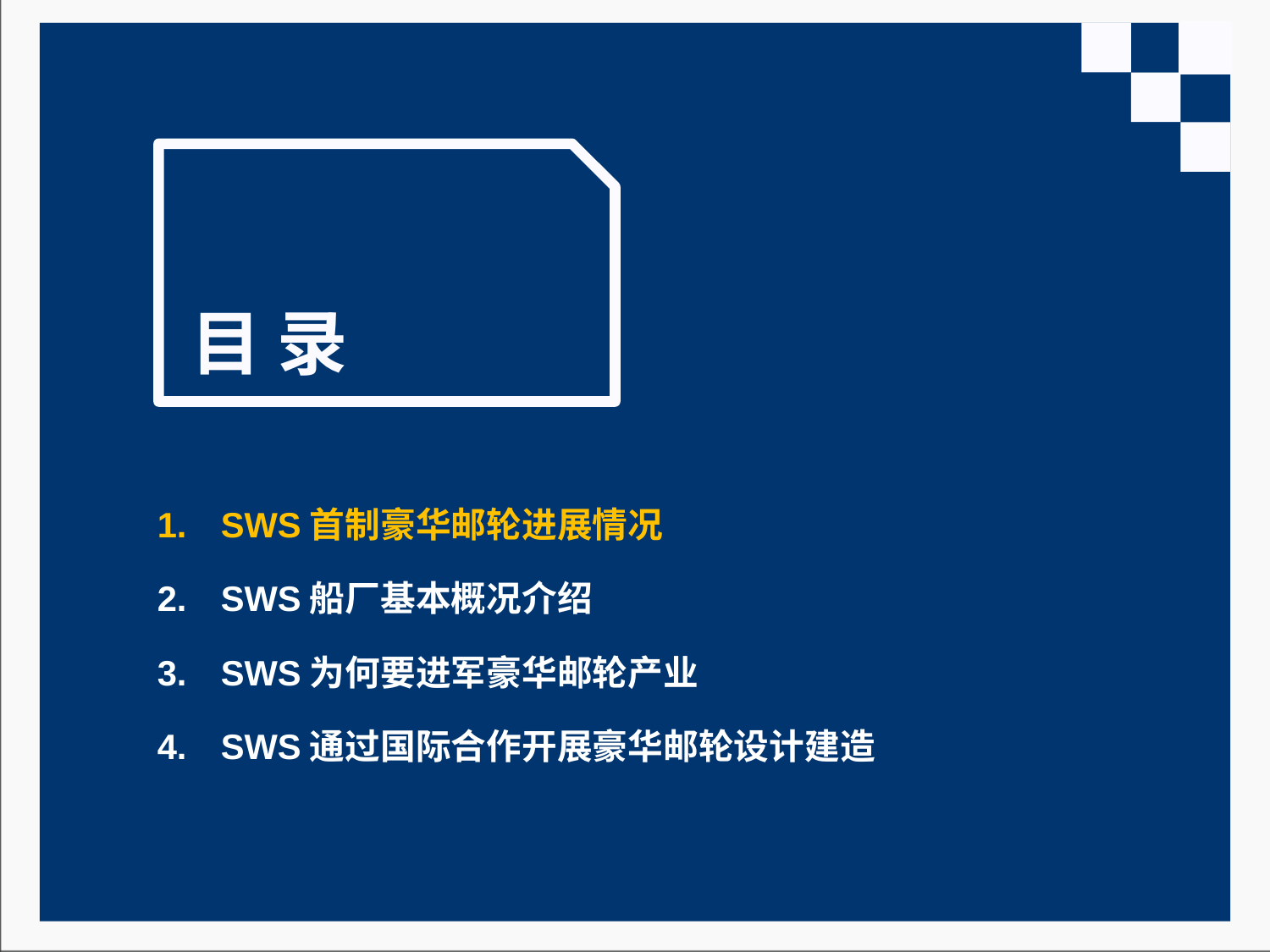

目 录
SWS首制豪华邮轮进展情况
SWS船厂基本概况介绍
SWS为何要进军豪华邮轮产业
SWS通过国际合作开展豪华邮轮设计建造